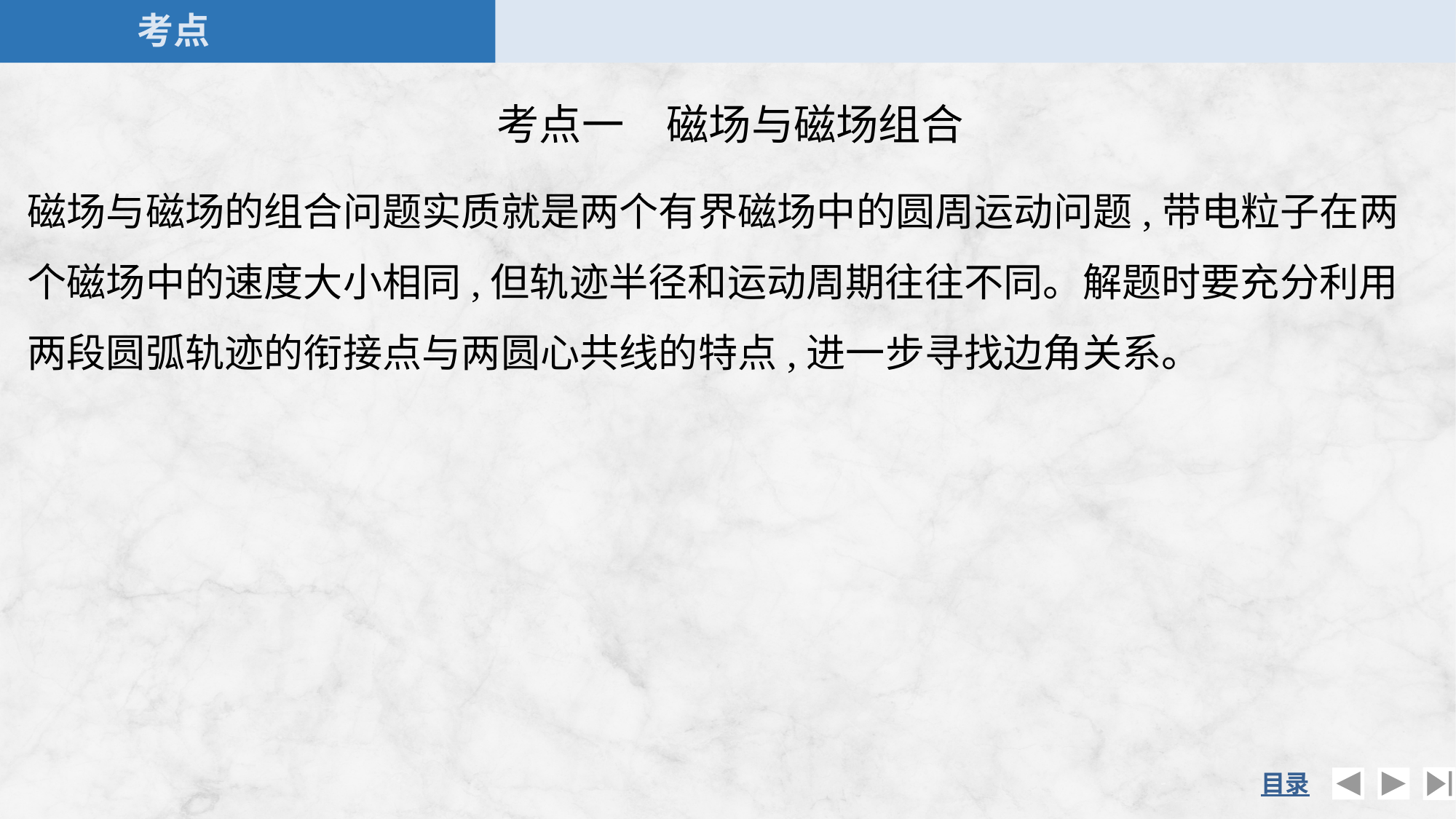

考点一　磁场与磁场组合
磁场与磁场的组合问题实质就是两个有界磁场中的圆周运动问题,带电粒子在两个磁场中的速度大小相同,但轨迹半径和运动周期往往不同。解题时要充分利用两段圆弧轨迹的衔接点与两圆心共线的特点,进一步寻找边角关系。